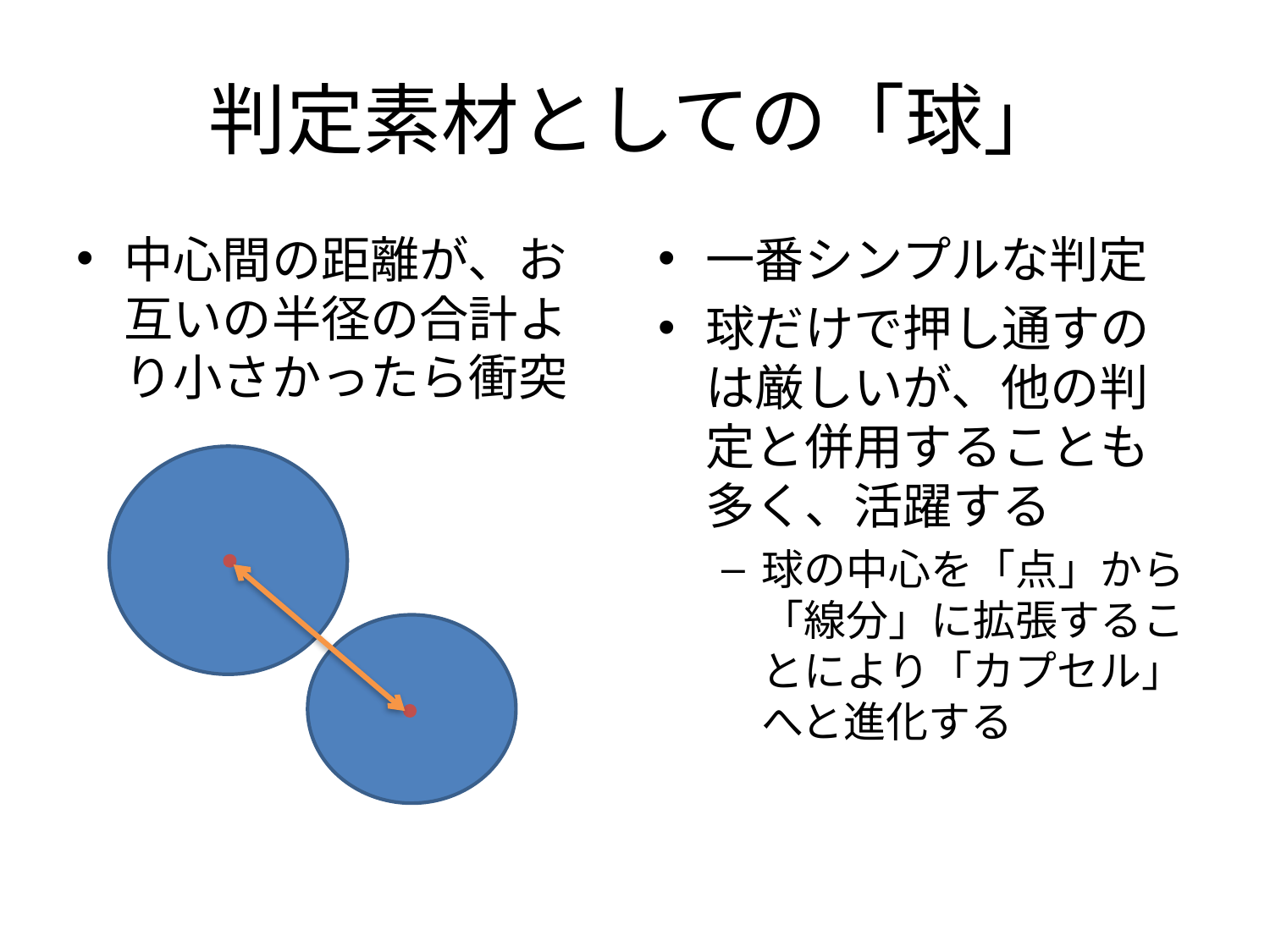

# 判定素材としての「球」
中心間の距離が、お互いの半径の合計より小さかったら衝突
一番シンプルな判定
球だけで押し通すのは厳しいが、他の判定と併用することも多く、活躍する
球の中心を「点」から「線分」に拡張することにより「カプセル」へと進化する